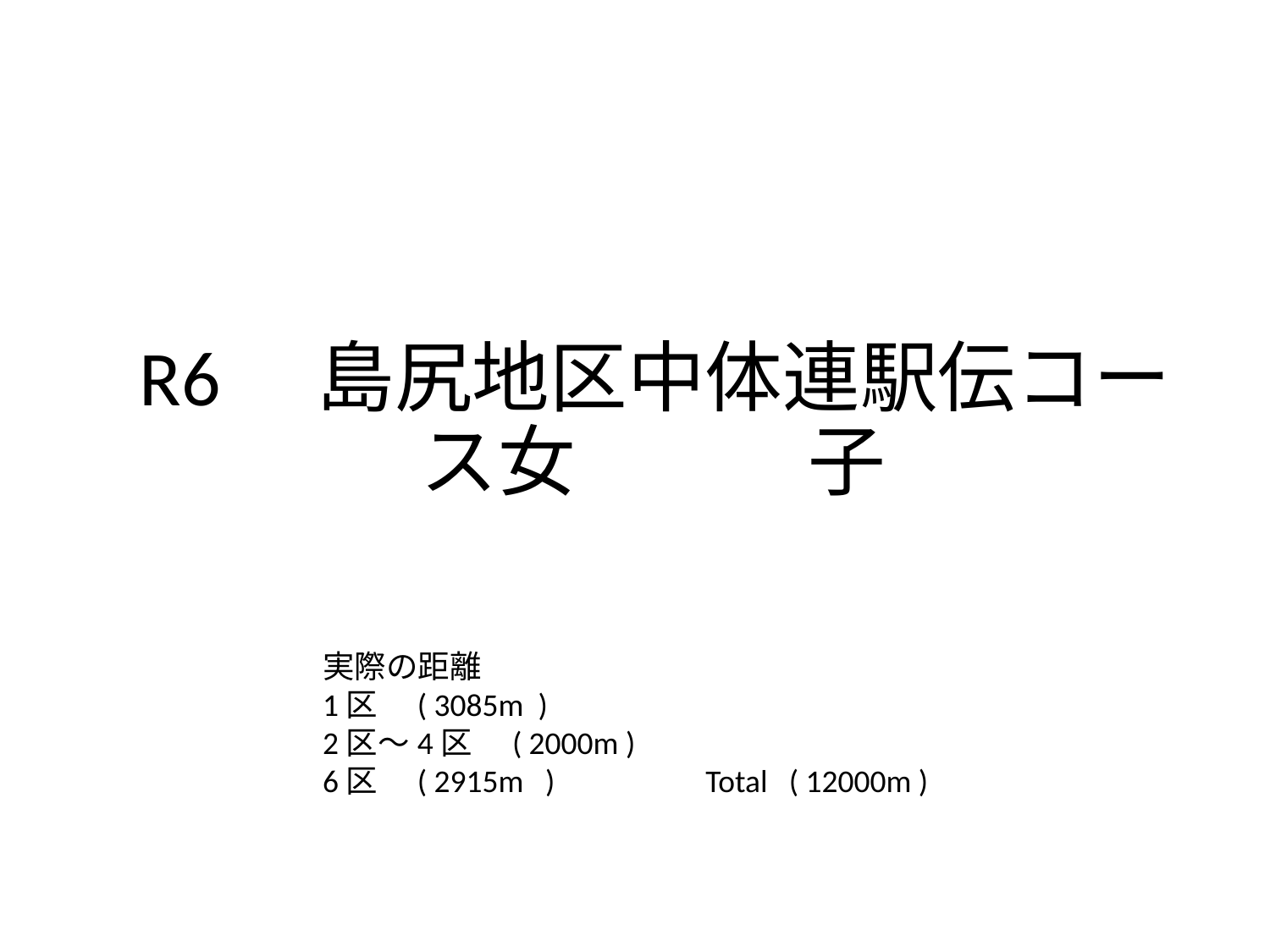

# R6　島尻地区中体連駅伝コース女　　　子
実際の距離
1区　( 3085m  )
2区～4区　( 2000m )
6区　( 2915m   )                     Total   ( 12000m )